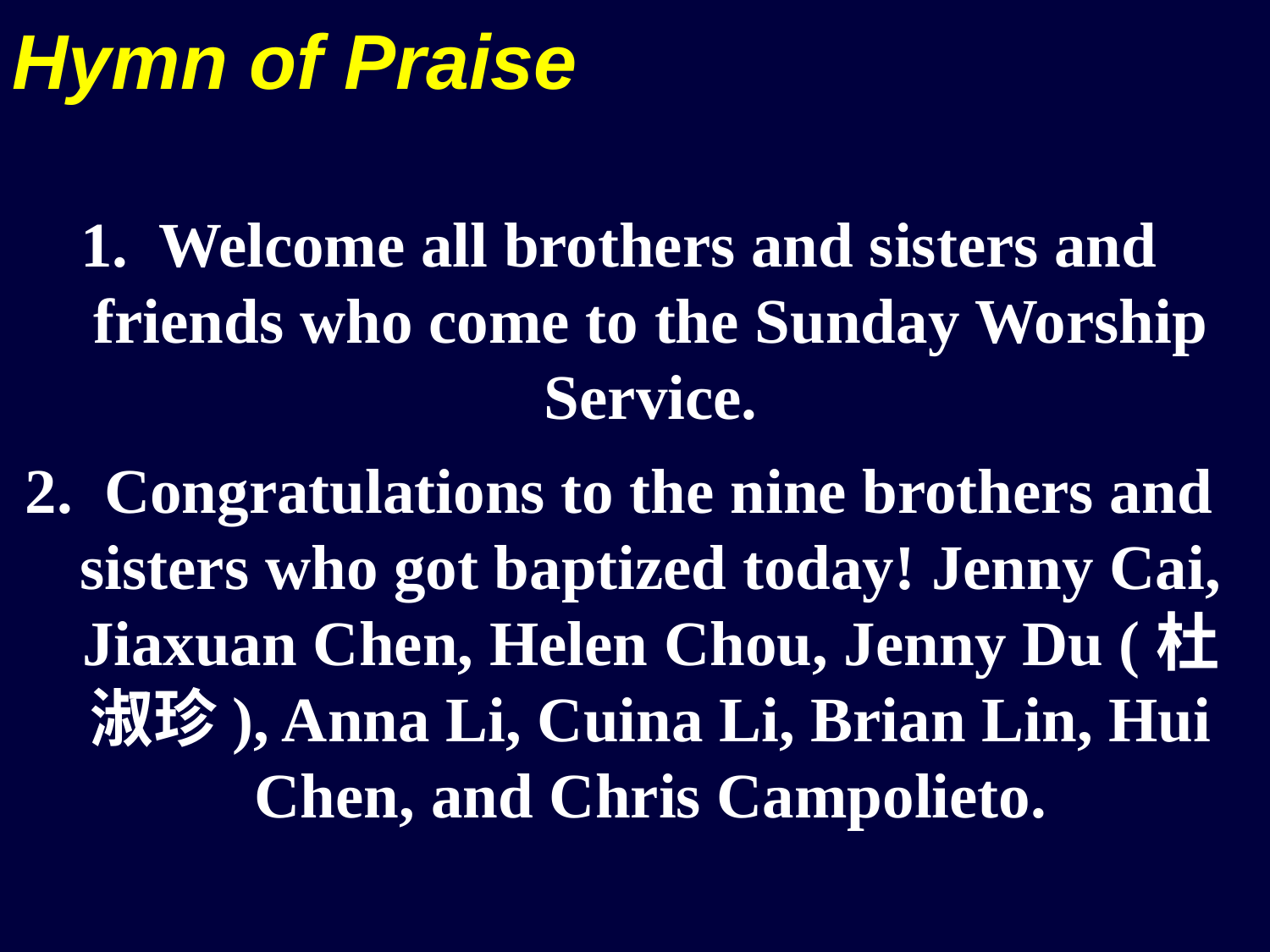

Hymn of Praise

1.  Welcome all brothers and sisters and friends who come to the Sunday Worship Service.
2.  Congratulations to the nine brothers and sisters who got baptized today! Jenny Cai, Jiaxuan Chen, Helen Chou, Jenny Du (杜淑珍), Anna Li, Cuina Li, Brian Lin, Hui Chen, and Chris Campolieto.